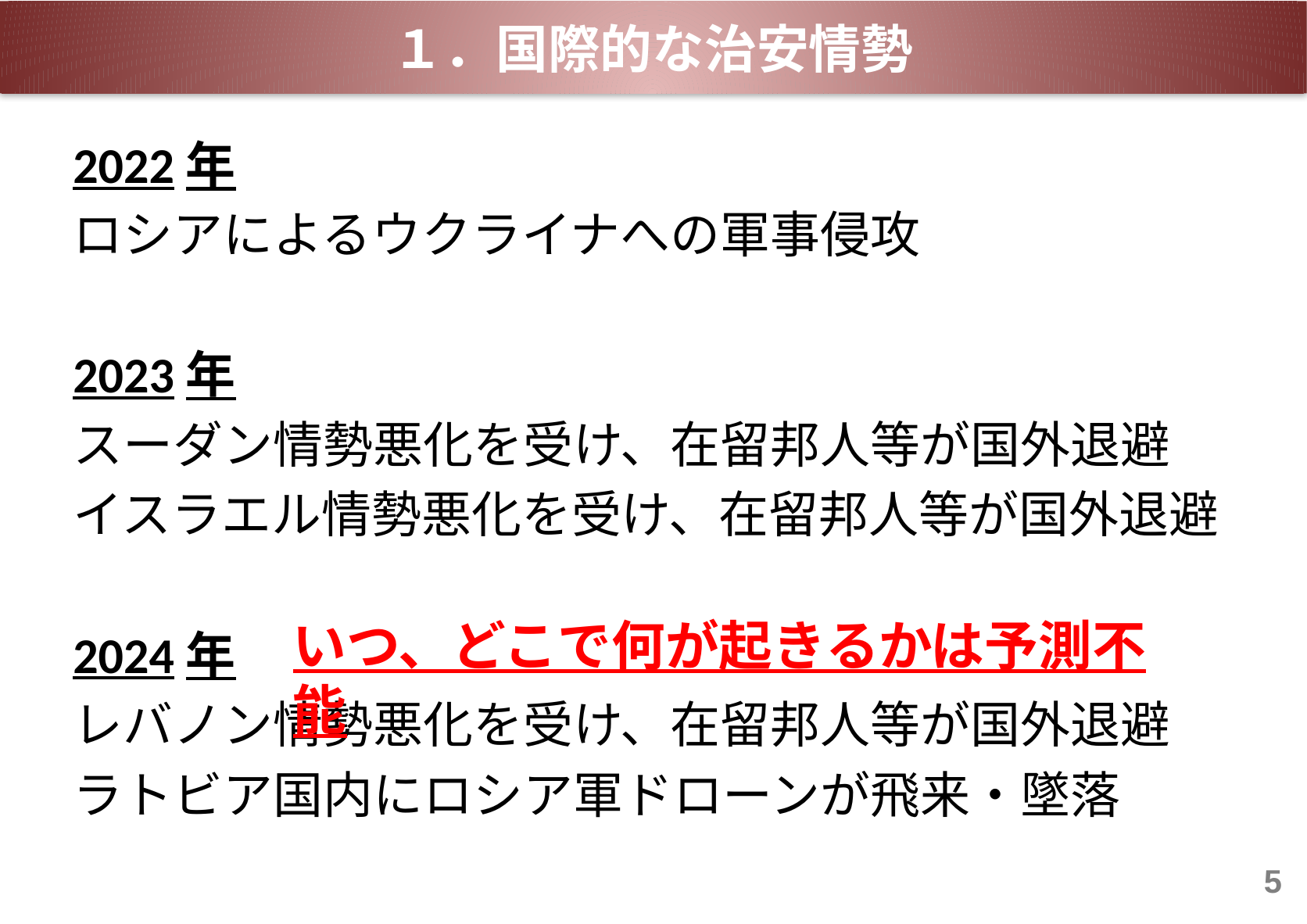

１．国際的な治安情勢
2022年
ロシアによるウクライナへの軍事侵攻

2023年
スーダン情勢悪化を受け、在留邦人等が国外退避
イスラエル情勢悪化を受け、在留邦人等が国外退避

2024年
レバノン情勢悪化を受け、在留邦人等が国外退避
ラトビア国内にロシア軍ドローンが飛来・墜落
いつ、どこで何が起きるかは予測不能
5